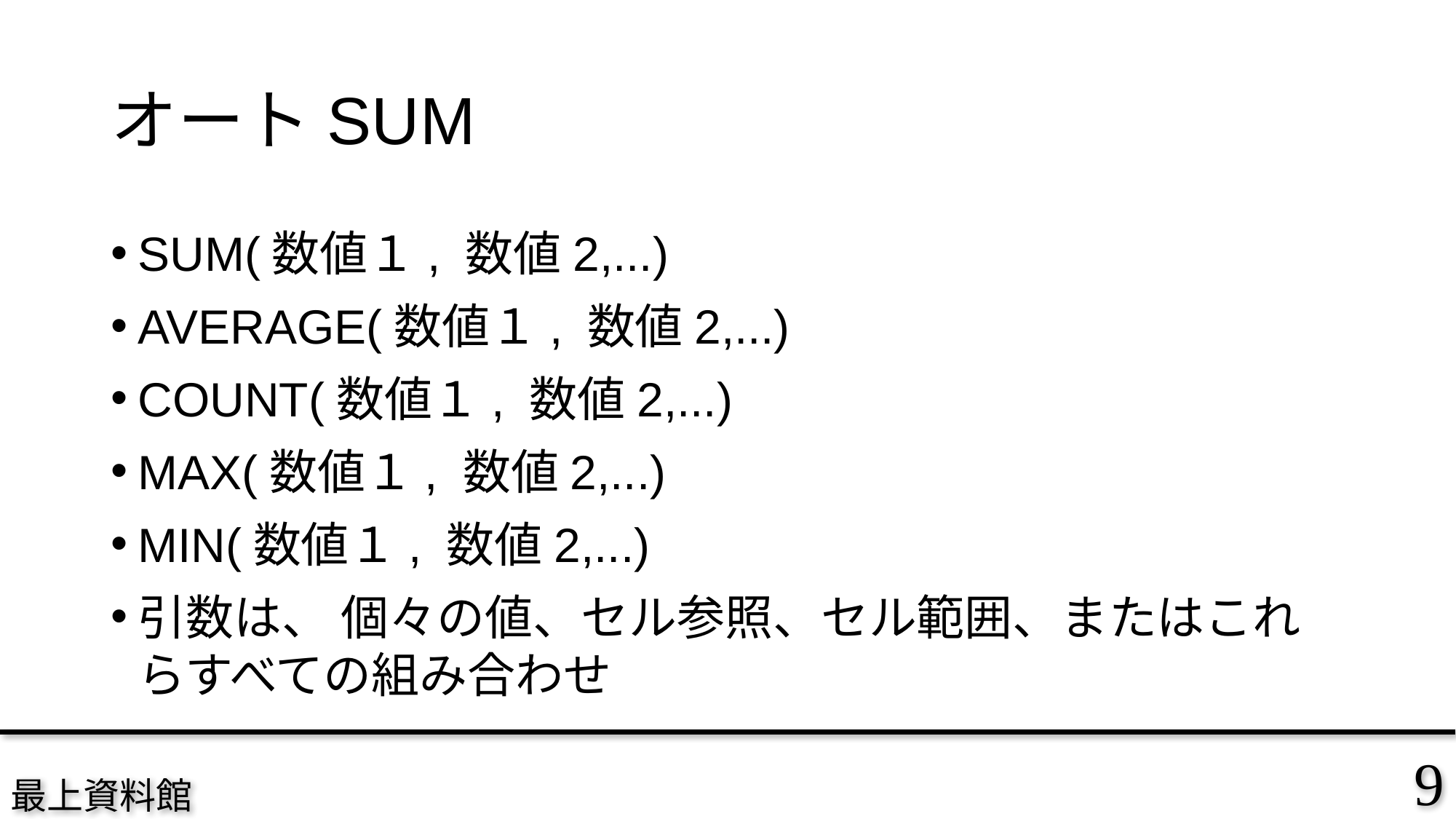

# オートSUM
SUM(数値１, 数値2,...)
AVERAGE(数値１, 数値2,...)
COUNT(数値１, 数値2,...)
MAX(数値１, 数値2,...)
MIN(数値１, 数値2,...)
引数は、 個々の値、セル参照、セル範囲、またはこれらすべての組み合わせ